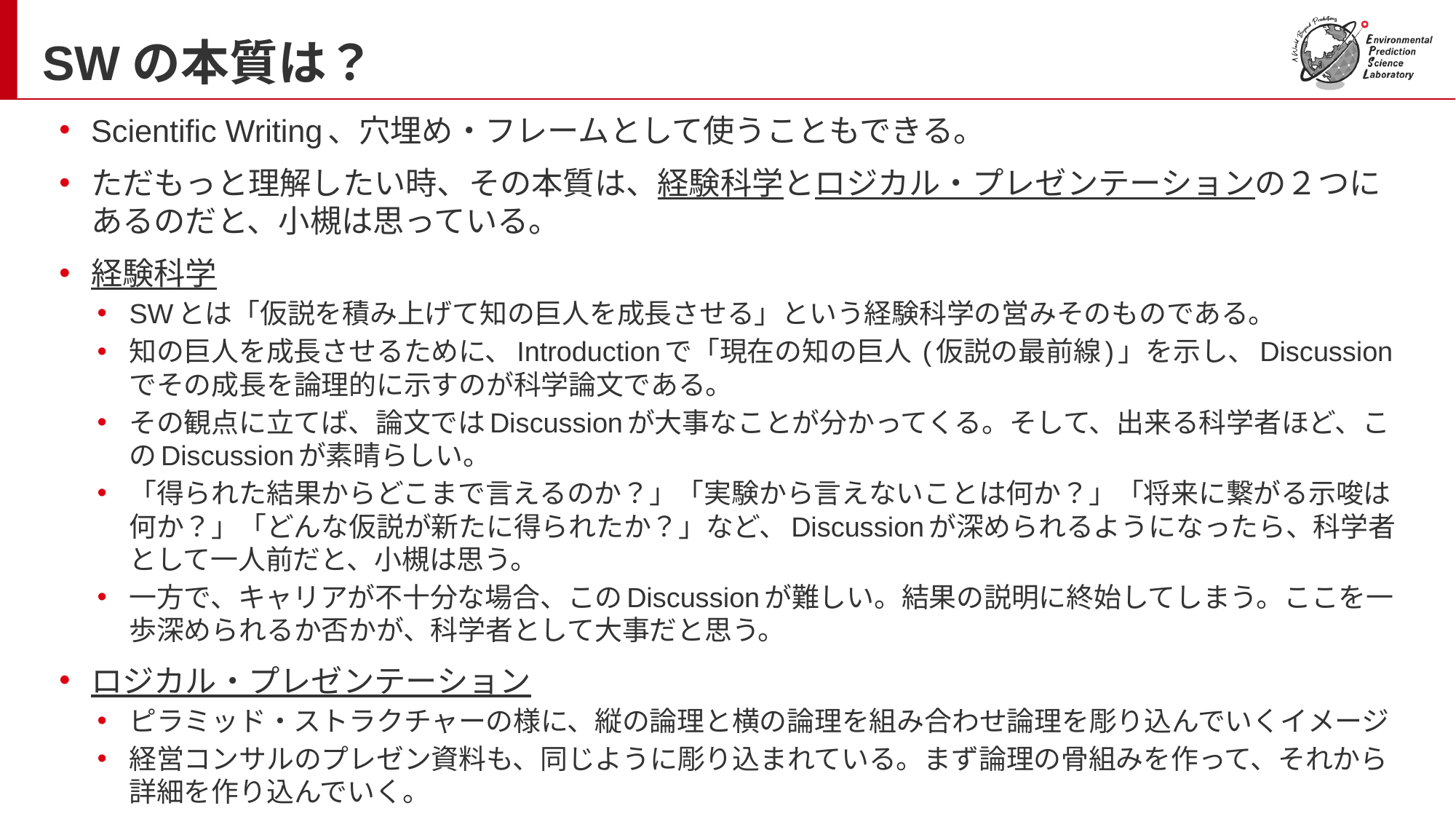

# SWの本質は？
Scientific Writing、穴埋め・フレームとして使うこともできる。
ただもっと理解したい時、その本質は、経験科学とロジカル・プレゼンテーションの２つにあるのだと、小槻は思っている。
経験科学
SWとは「仮説を積み上げて知の巨人を成長させる」という経験科学の営みそのものである。
知の巨人を成長させるために、Introductionで「現在の知の巨人 (仮説の最前線)」を示し、Discussionでその成長を論理的に示すのが科学論文である。
その観点に立てば、論文ではDiscussionが大事なことが分かってくる。そして、出来る科学者ほど、このDiscussionが素晴らしい。
「得られた結果からどこまで言えるのか？」「実験から言えないことは何か？」「将来に繋がる示唆は何か？」「どんな仮説が新たに得られたか？」など、Discussionが深められるようになったら、科学者として一人前だと、小槻は思う。
一方で、キャリアが不十分な場合、このDiscussionが難しい。結果の説明に終始してしまう。ここを一歩深められるか否かが、科学者として大事だと思う。
ロジカル・プレゼンテーション
ピラミッド・ストラクチャーの様に、縦の論理と横の論理を組み合わせ論理を彫り込んでいくイメージ
経営コンサルのプレゼン資料も、同じように彫り込まれている。まず論理の骨組みを作って、それから詳細を作り込んでいく。